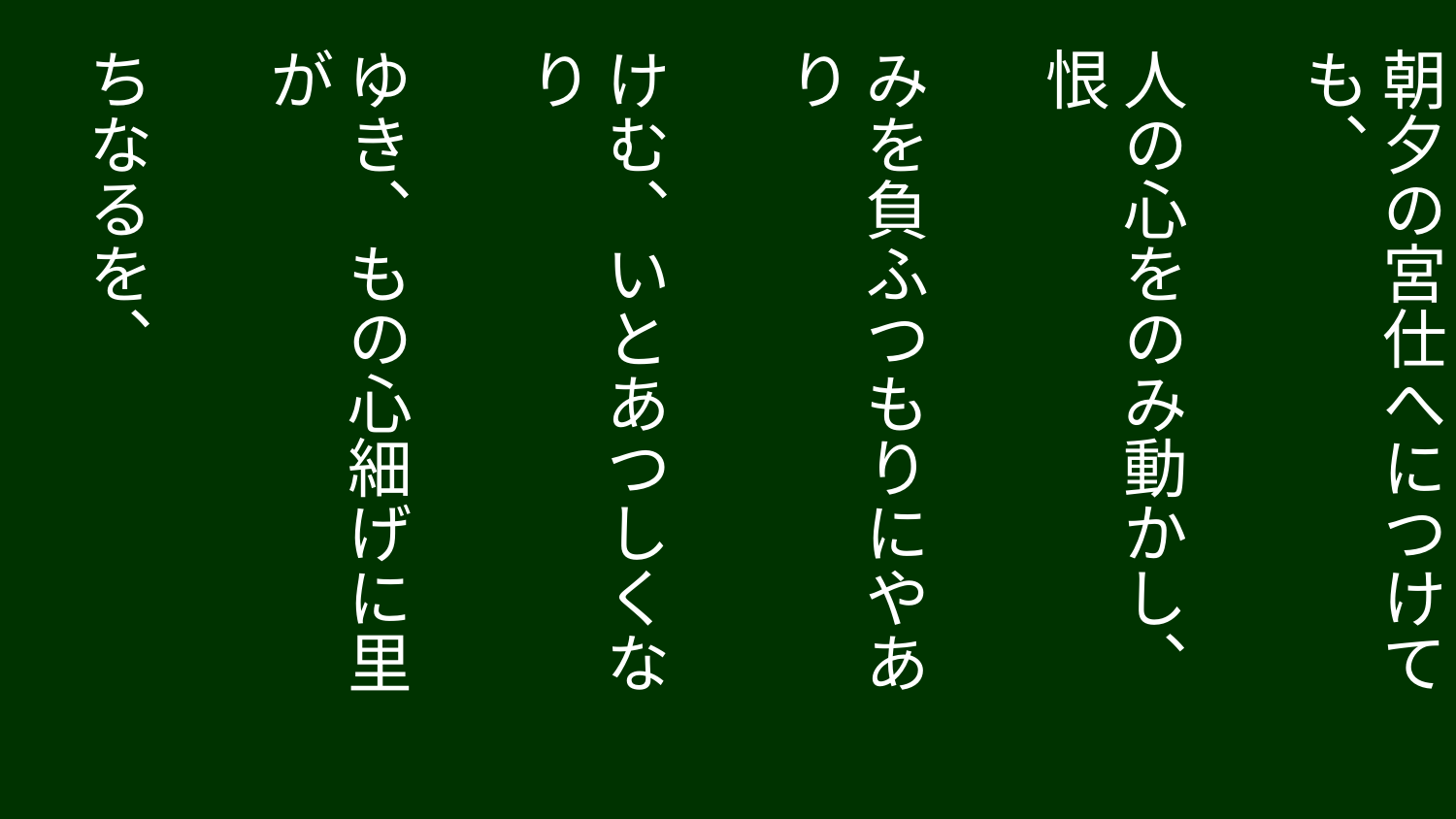

朝夕の宮仕へにつけても、

人の心をのみ動かし、恨

みを負ふつもりにやあり

けむ、いとあつしくなり

ゆき、もの心細げに里が

ちなるを、